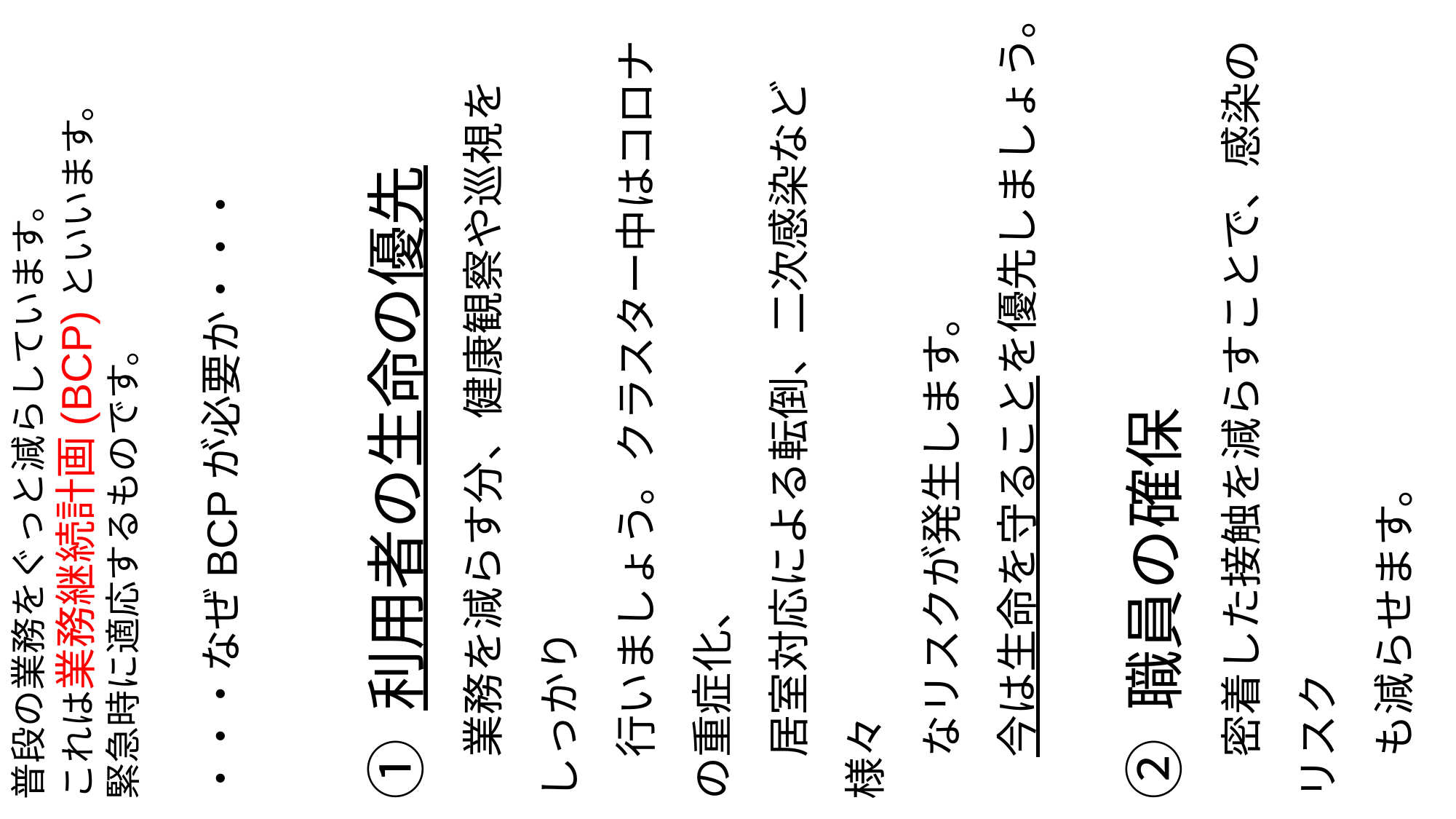

普段の業務をぐっと減らしています。
これは業務継続計画(BCP)といいます。
緊急時に適応するものです。

・・・なぜBCPが必要か・・・

① 利用者の生命の優先
　業務を減らす分、健康観察や巡視をしっかり
　行いましょう。クラスター中はコロナの重症化、
　居室対応による転倒、二次感染など様々
　なリスクが発生します。
　今は生命を守ることを優先しましょう。

② 職員の確保
　密着した接触を減らすことで、感染のリスク
　も減らせます。

③ 感染対策の見直し
　手指衛生、手袋交換、ガウンの着脱を
　みんなで確認しあいましょう。